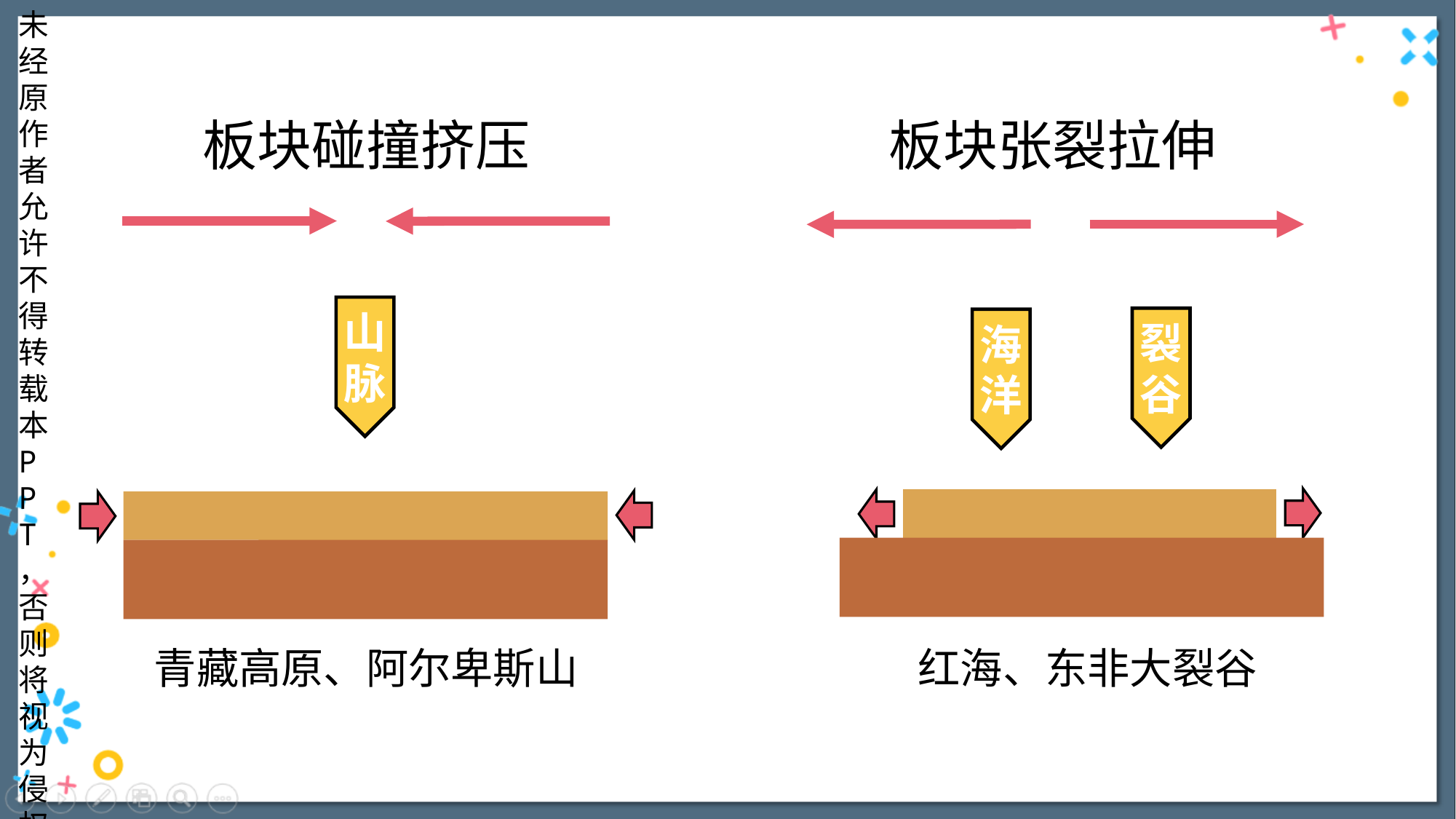

板块碰撞挤压
板块张裂拉伸
山
脉

裂
谷

海
洋

青藏高原、阿尔卑斯山
红海、东非大裂谷